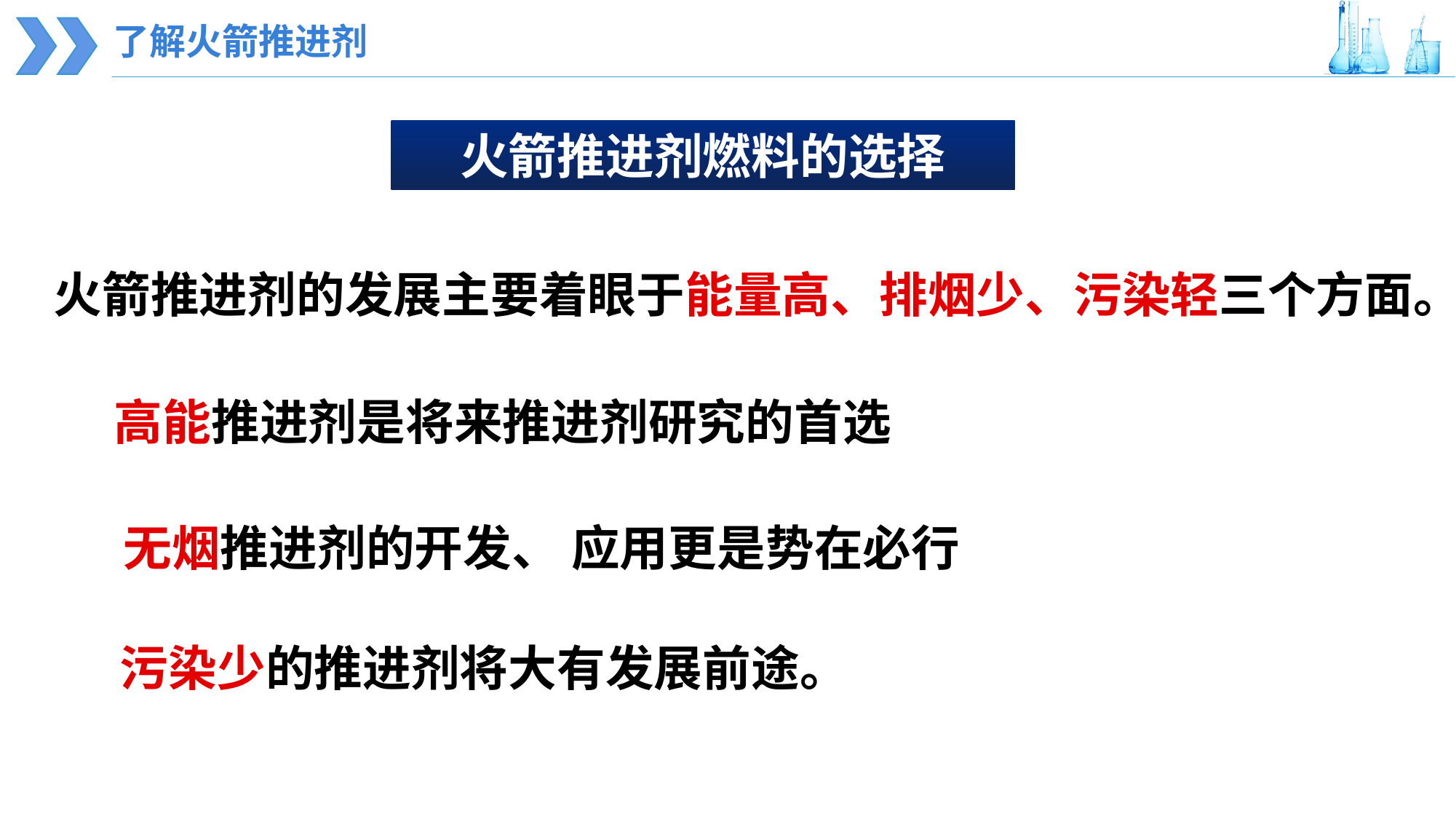

了解火箭推进剂
火箭推进剂燃料的选择
  火箭推进剂的发展主要着眼于能量高、排烟少、污染轻三个方面。
     高能推进剂是将来推进剂研究的首选
 无烟推进剂的开发、 应用更是势在必行
污染少的推进剂将大有发展前途。